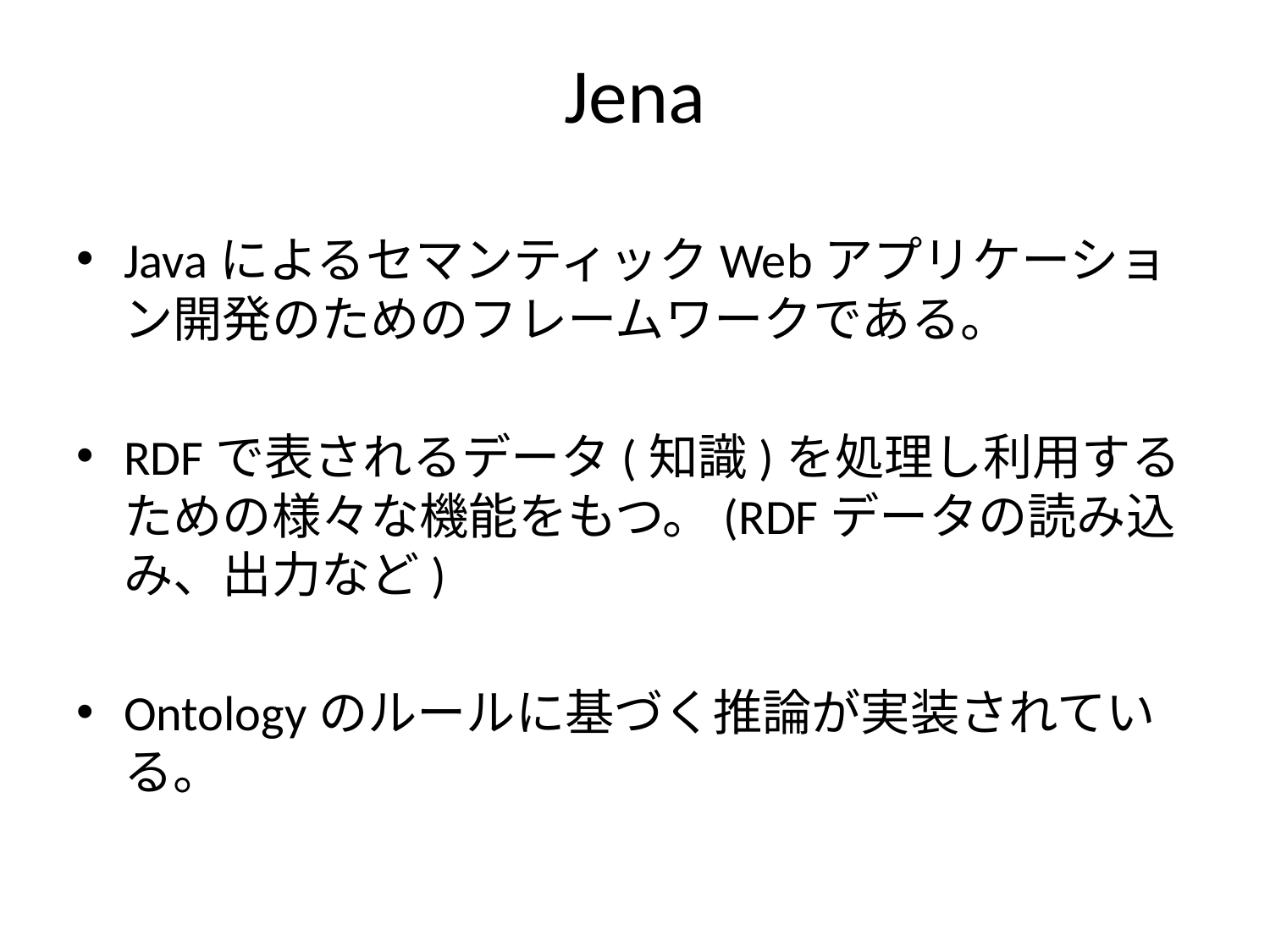

# Jena
JavaによるセマンティックWebアプリケーション開発のためのフレームワークである。

RDFで表されるデータ(知識)を処理し利用するための様々な機能をもつ。(RDFデータの読み込み、出力など)

Ontologyのルールに基づく推論が実装されている。